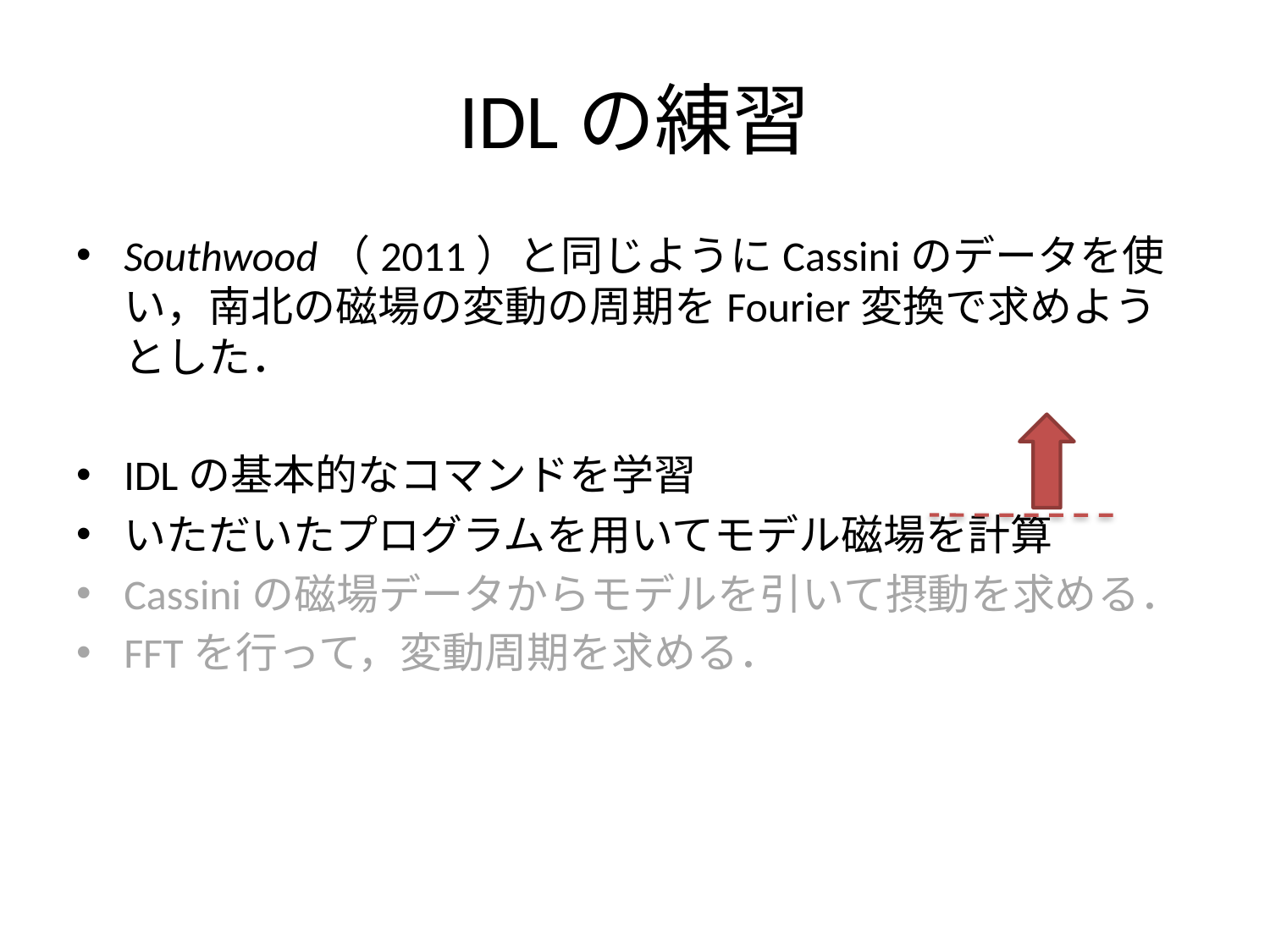

# IDLの練習
Southwood（2011）と同じようにCassiniのデータを使い，南北の磁場の変動の周期をFourier変換で求めようとした．

IDLの基本的なコマンドを学習
いただいたプログラムを用いてモデル磁場を計算
Cassiniの磁場データからモデルを引いて摂動を求める．
FFTを行って，変動周期を求める．